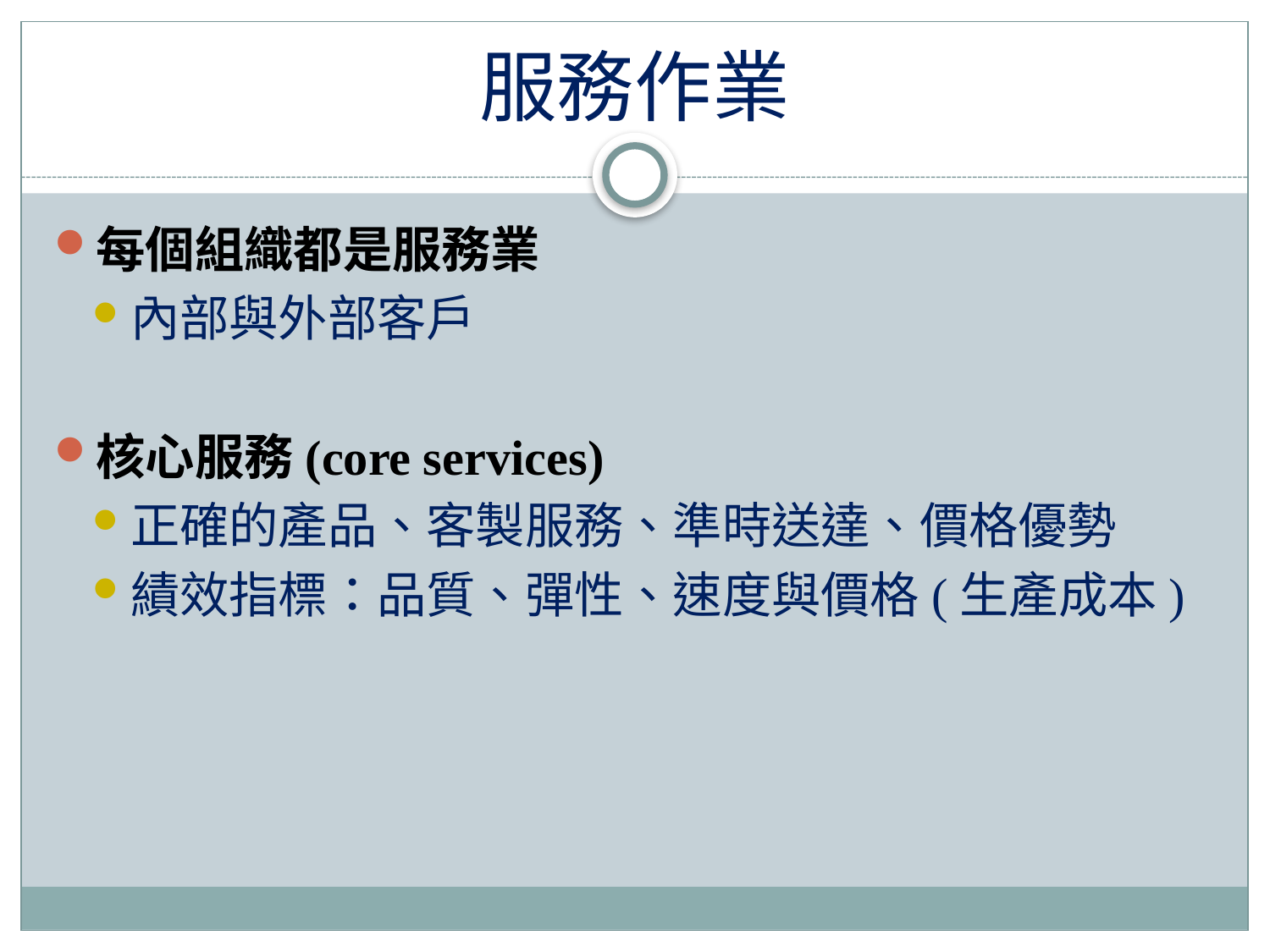

# 服務作業
每個組織都是服務業
內部與外部客戶

核心服務(core services)
正確的產品、客製服務、準時送達、價格優勢
績效指標：品質、彈性、速度與價格(生產成本)